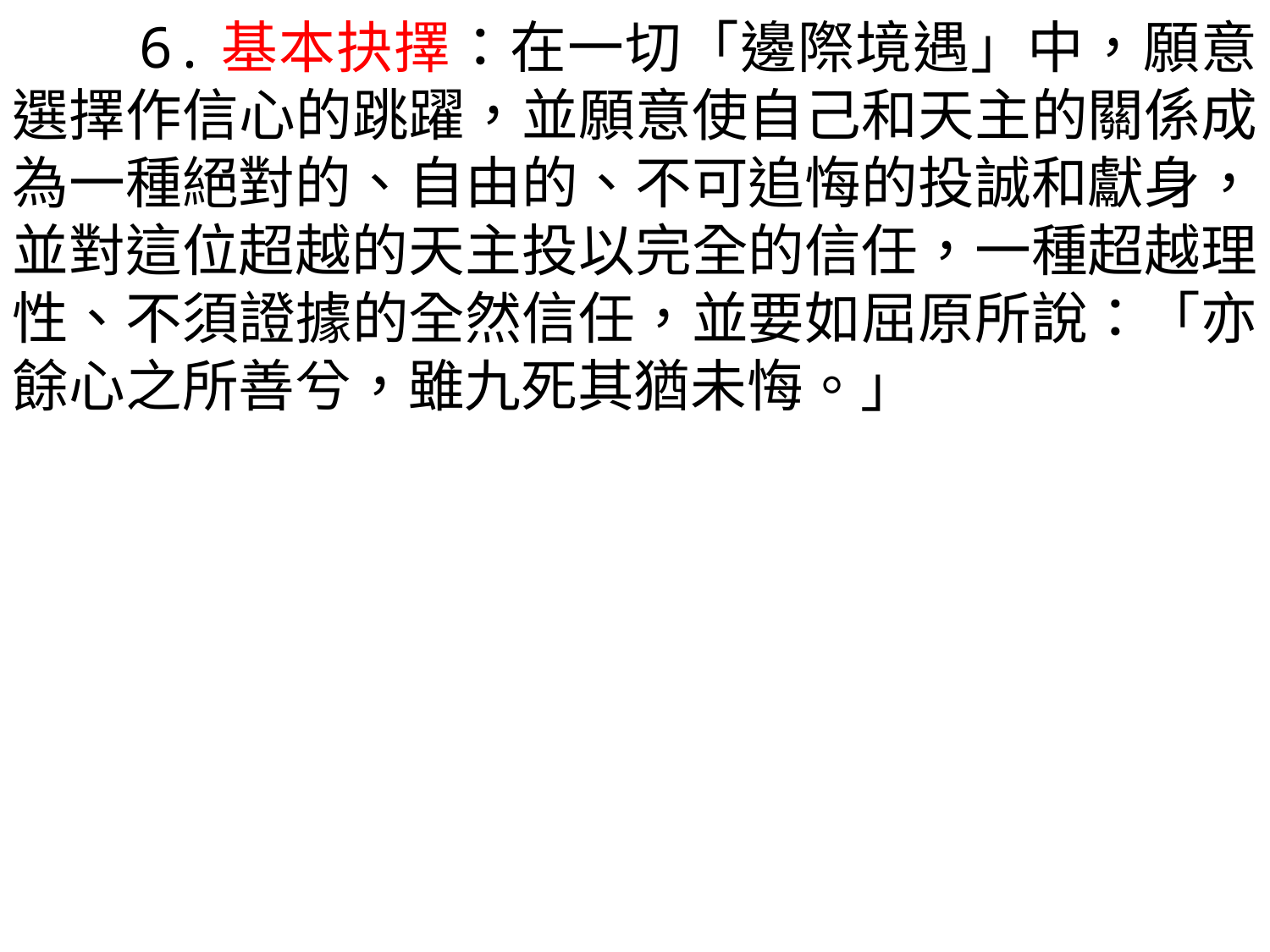

6.基本抉擇：在一切「邊際境遇」中，願意選擇作信心的跳躍，並願意使自己和天主的關係成為一種絕對的、自由的、不可追悔的投誠和獻身，並對這位超越的天主投以完全的信任，一種超越理性、不須證據的全然信任，並要如屈原所說：「亦餘心之所善兮，雖九死其猶未悔。」